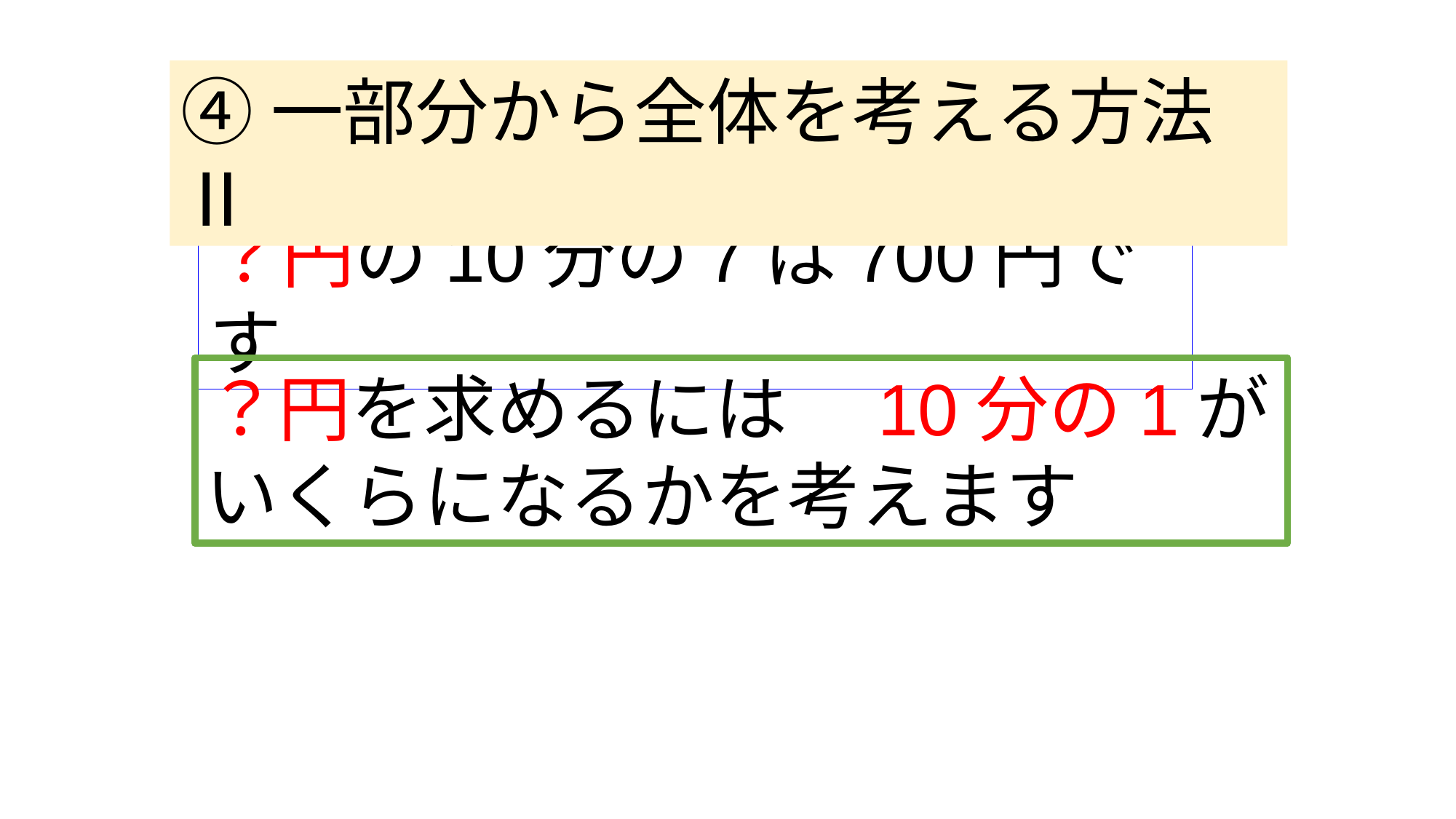

④一部分から全体を考える方法Ⅱ
？円の10分の7は700円です
？円を求めるには　10分の1が
いくらになるかを考えます